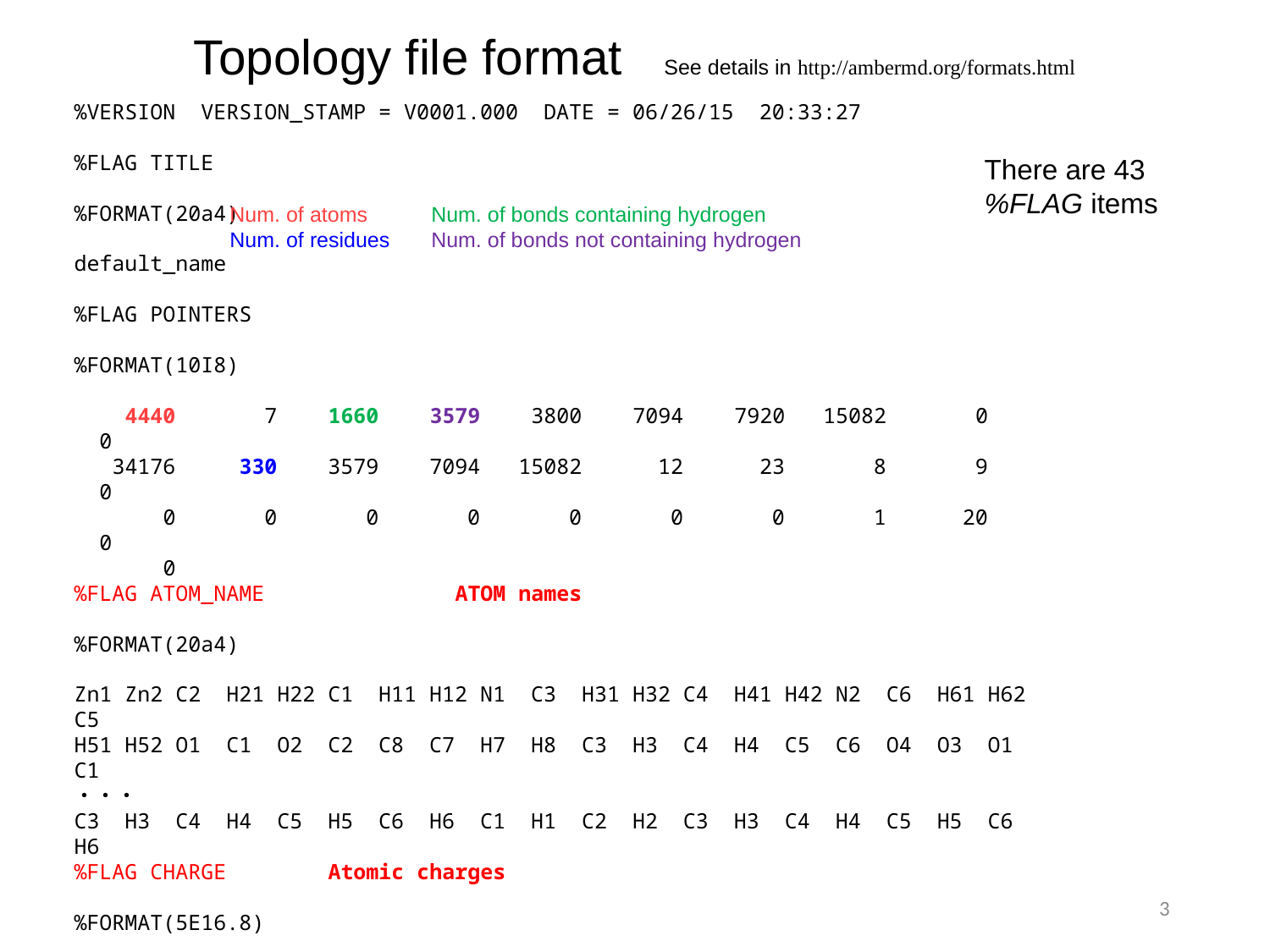

Topology file format   See details in http://ambermd.org/formats.html
%VERSION  VERSION_STAMP = V0001.000  DATE = 06/26/15  20:33:27
%FLAG TITLE
%FORMAT(20a4)
default_name
%FLAG POINTERS
%FORMAT(10I8)
    4440       7    1660    3579    3800    7094    7920   15082       0       0
   34176     330    3579    7094   15082      12      23       8       9       0
       0       0       0       0       0       0       0       1      20       0
       0
%FLAG ATOM_NAME        	ATOM names
%FORMAT(20a4)
Zn1 Zn2 C2  H21 H22 C1  H11 H12 N1  C3  H31 H32 C4  H41 H42 N2  C6  H61 H62 C5
H51 H52 O1  C1  O2  C2  C8  C7  H7  H8  C3  H3  C4  H4  C5  C6  O4  O3  O1  C1
・・・
C3  H3  C4  H4  C5  H5  C6  H6  C1  H1  C2  H2  C3  H3  C4  H4  C5  H5  C6  H6
%FLAG CHARGE    	Atomic charges
%FORMAT(5E16.8)
  2.15606254E+01  2.15606254E+01 -2.73334500E-02  6.77869560E-01  6.77869560E-01
 -2.73334500E-02  6.77869560E-01  6.77869560E-01  7.56225450E-01 -2.73334500E-02
・・・
%FLAG BOND_FORCE_CONSTANT 	Bond force constants
%FORMAT(5E16.8)
  2.17995000E+01  1.18705000E+01  1.18705000E+01  6.87910000E+01  3.35900000E+02
  3.03100000E+02  3.20600000E+02  6.48000000E+02  3.49700000E+02  3.44300000E+02
  4.78400000E+02  6.48000000E+02
%FLAG BOND_EQUIL_VALUE        	Bond equilibrium distances
%FORMAT(5E16.8)
  2.04100000E+00  2.16900000E+00  2.16900000E+00  2.92900000E+00  1.09300000E+00
  1.53500000E+00  1.47000000E+00  1.21400000E+00  1.48700000E+00  1.08700000E+00
  1.38700000E+00  1.21400000E+00
・・・
There are 43
%FLAG items
Num. of bonds containing hydrogen
Num. of bonds not containing hydrogen
Num. of atoms
Num. of residues
3